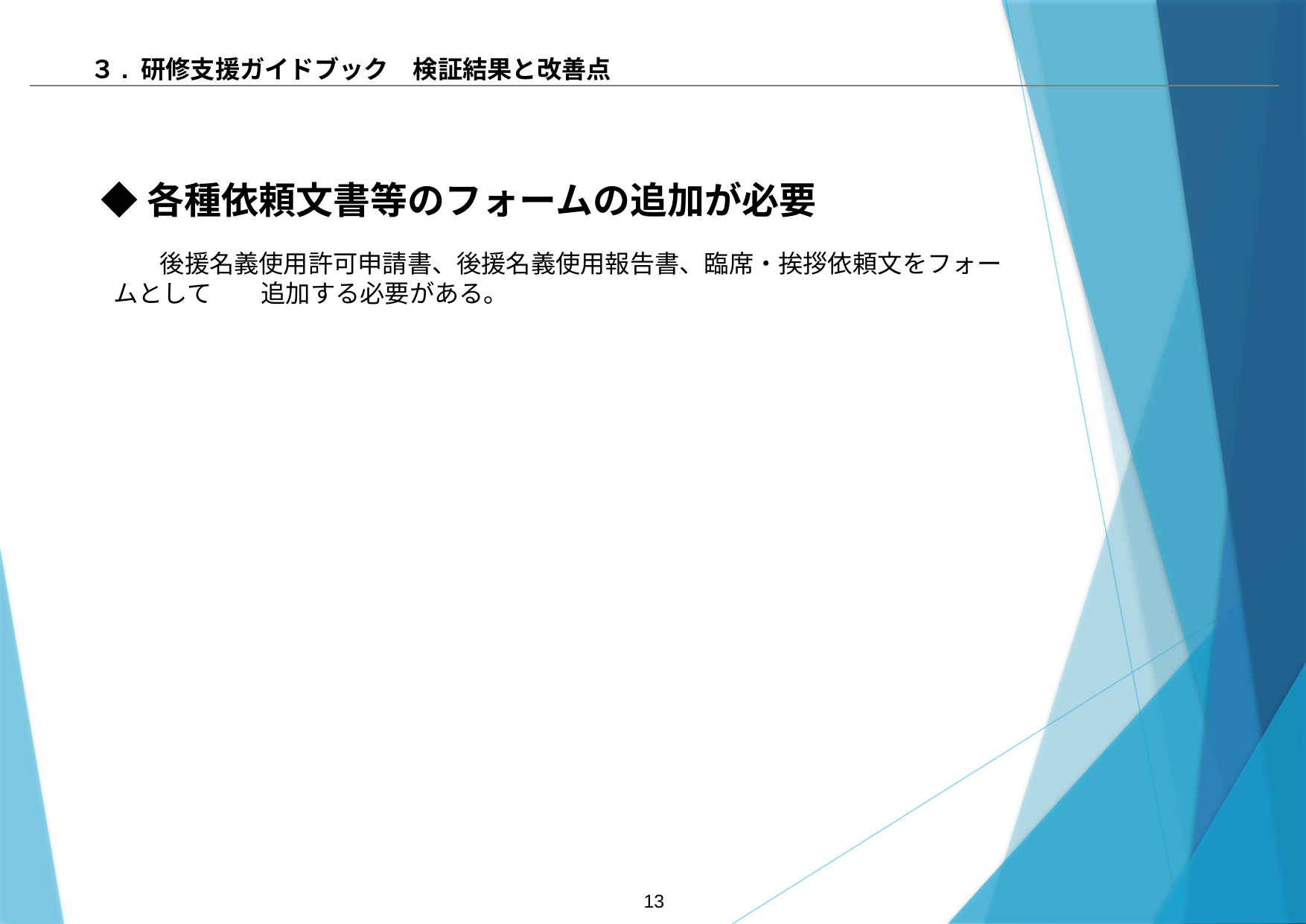

３. 研修支援ガイドブック　検証結果と改善点
◆各種依頼文書等のフォームの追加が必要

　　後援名義使用許可申請書、後援名義使用報告書、臨席・挨拶依頼文をフォームとして　　追加する必要がある。
13